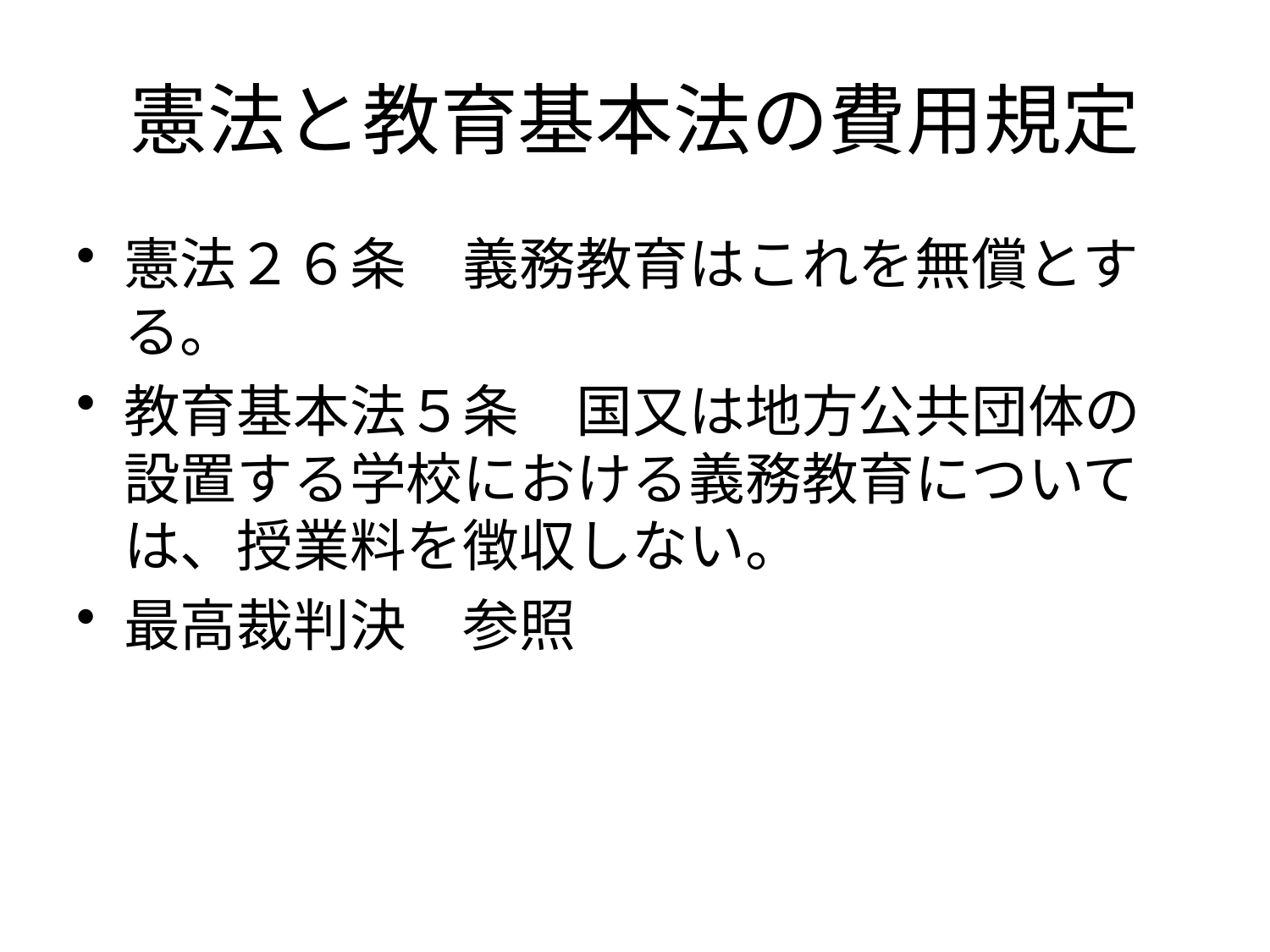

# 憲法と教育基本法の費用規定
憲法２６条　義務教育はこれを無償とする。
教育基本法５条　国又は地方公共団体の設置する学校における義務教育については、授業料を徴収しない。
最高裁判決　参照